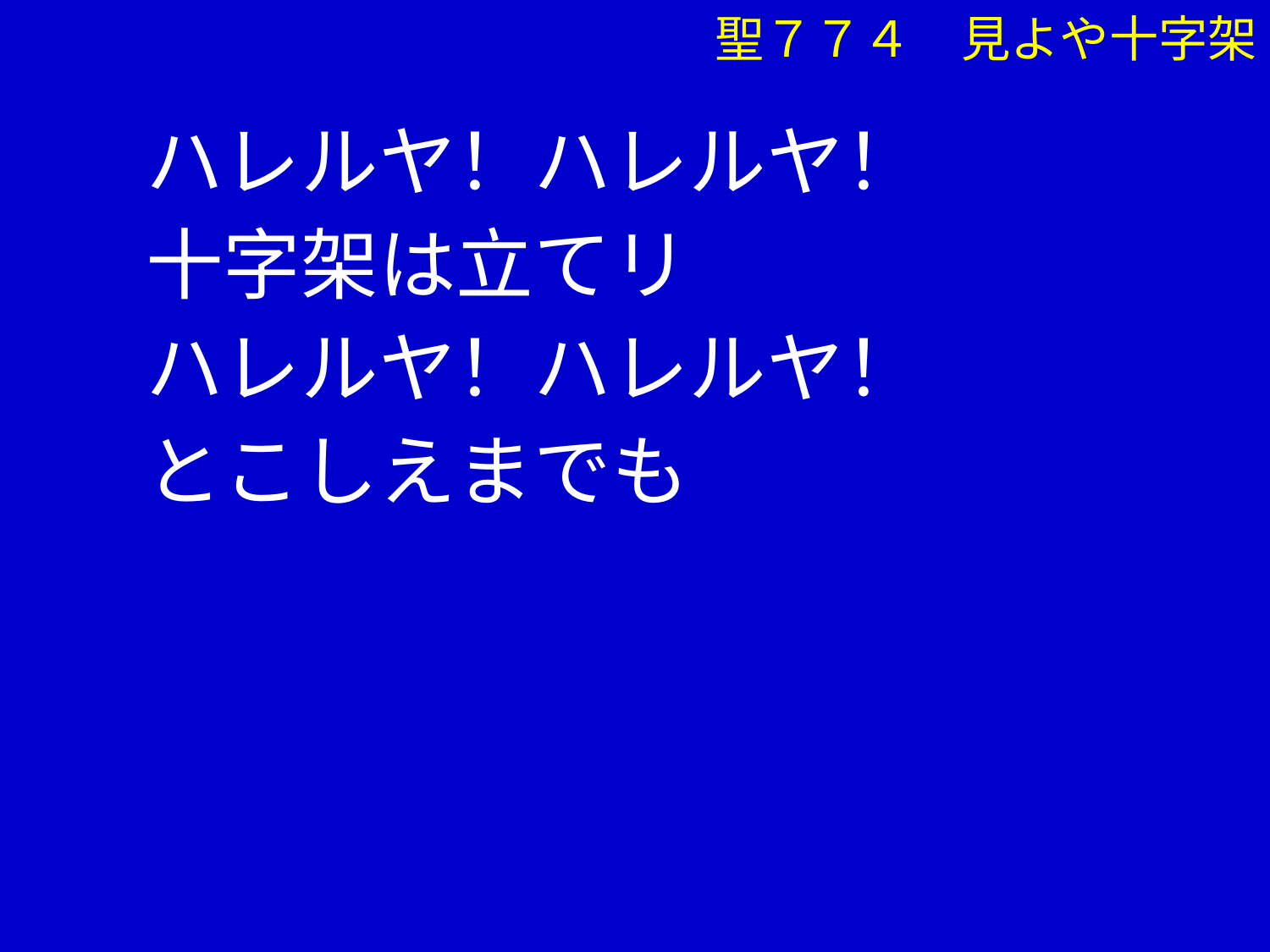

聖７７４　見よや十字架
　 ハレルヤ！ハレルヤ！
　 十字架は立てリ
　 ハレルヤ！ハレルヤ！
　 とこしえまでも